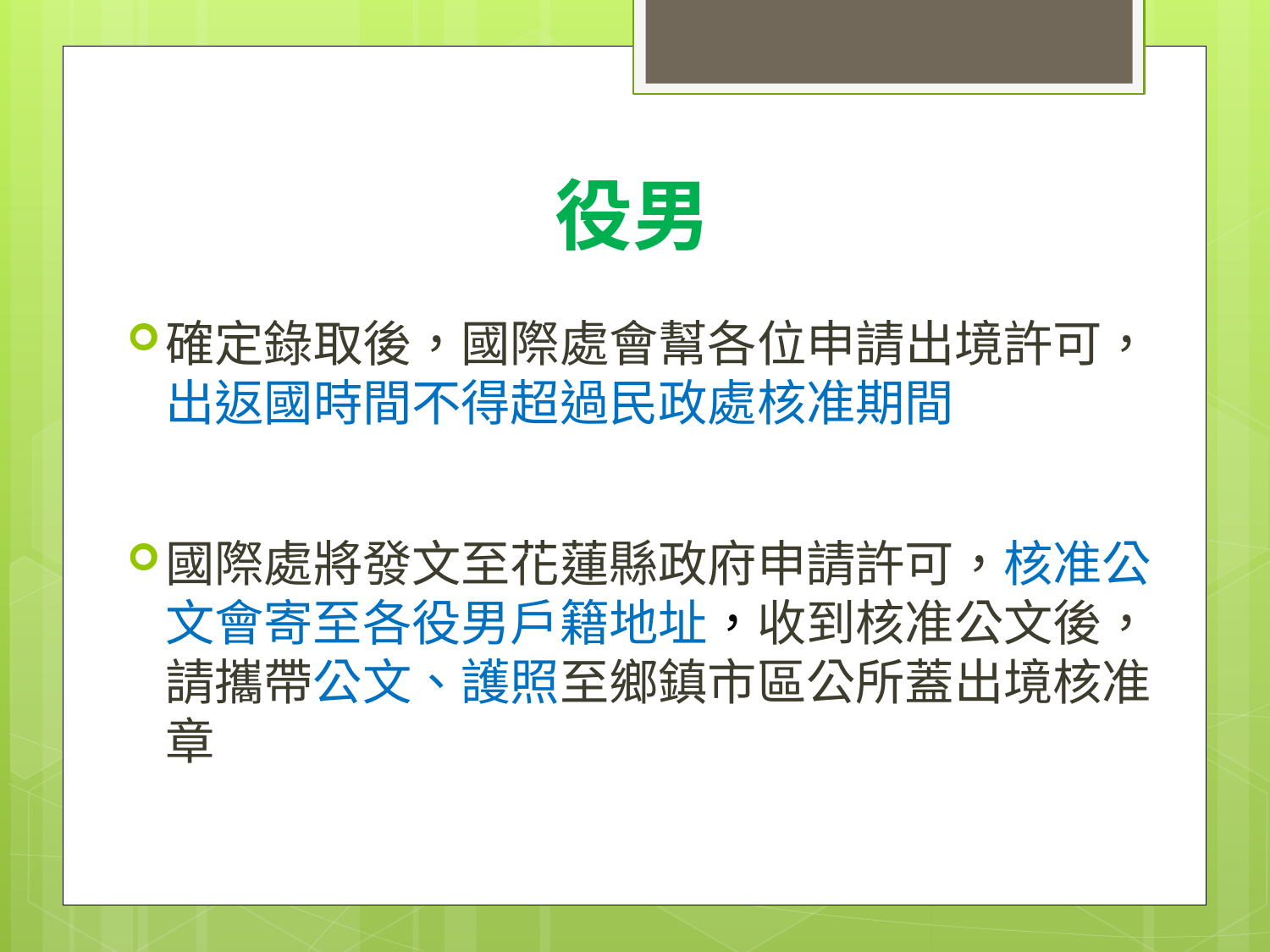

# 役男
確定錄取後，國際處會幫各位申請出境許可，出返國時間不得超過民政處核准期間

國際處將發文至花蓮縣政府申請許可，核准公文會寄至各役男戶籍地址，收到核准公文後，請攜帶公文、護照至鄉鎮市區公所蓋出境核准章